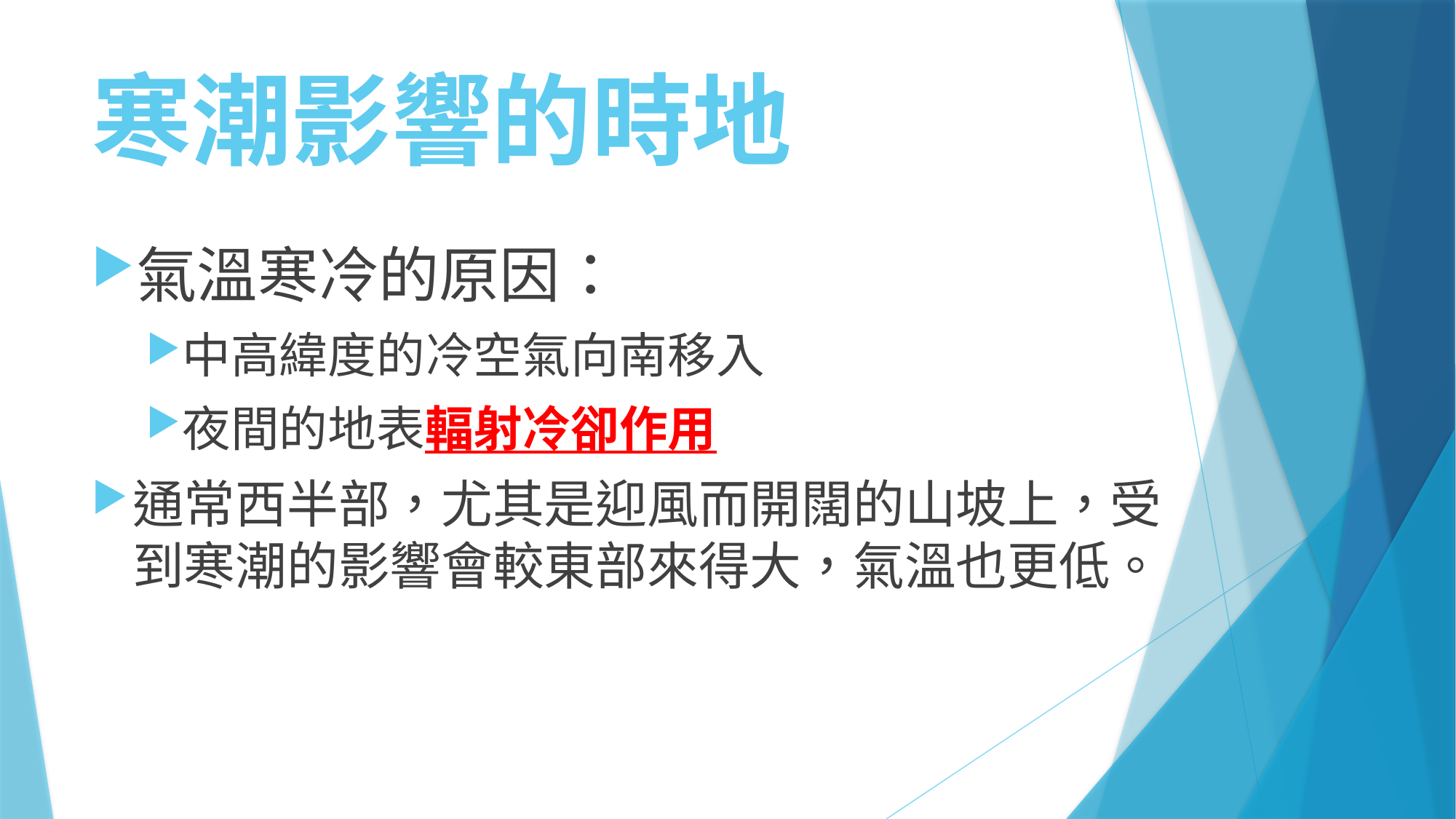

# 寒潮影響的時地
氣溫寒冷的原因：
中高緯度的冷空氣向南移入
夜間的地表輻射冷卻作用
通常西半部，尤其是迎風而開闊的山坡上，受到寒潮的影響會較東部來得大，氣溫也更低。